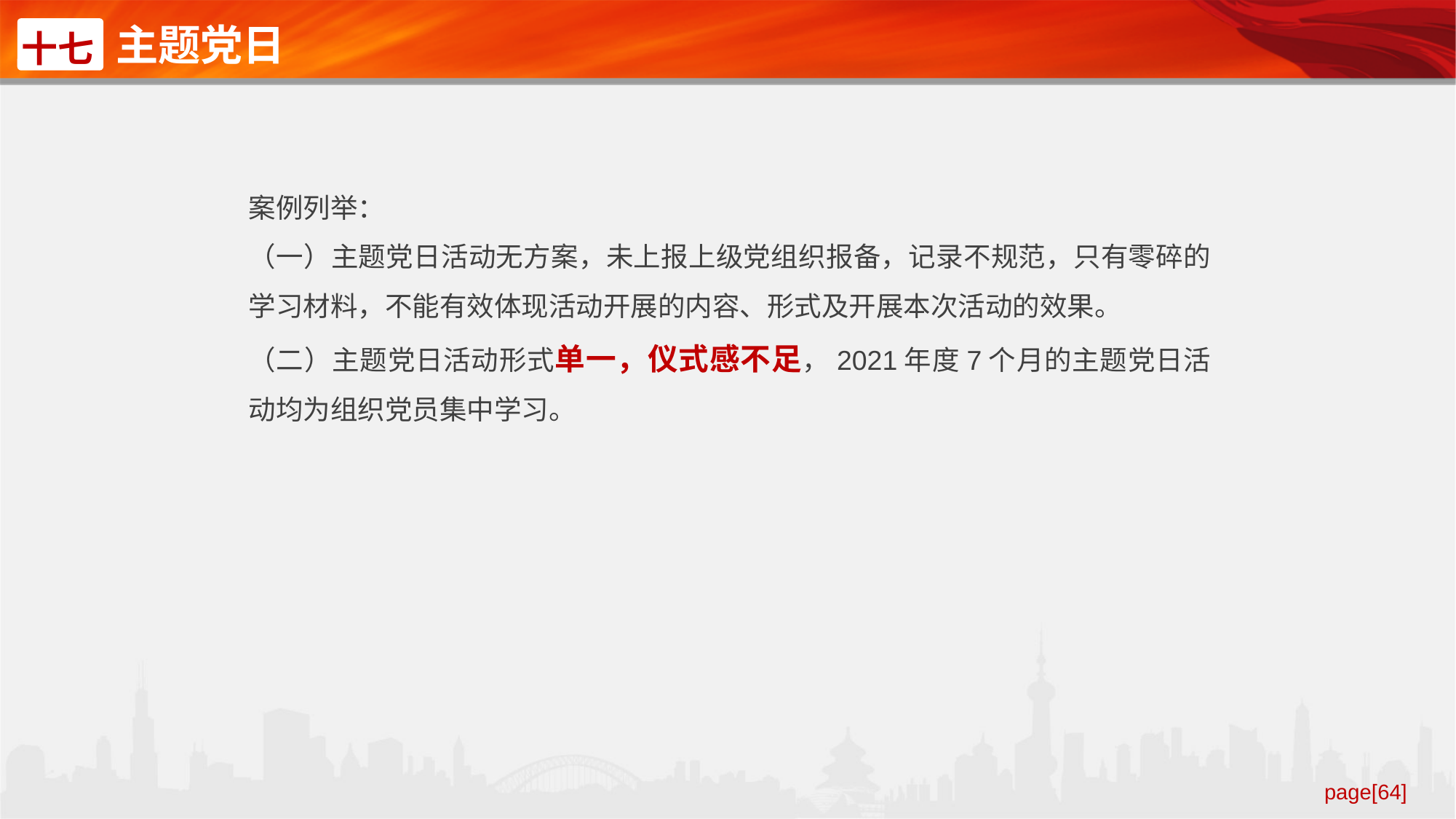

主题党日

十七
案例列举：
（一）主题党日活动无方案，未上报上级党组织报备，记录不规范，只有零碎的学习材料，不能有效体现活动开展的内容、形式及开展本次活动的效果。
（二）主题党日活动形式单一，仪式感不足，2021年度7个月的主题党日活动均为组织党员集中学习。